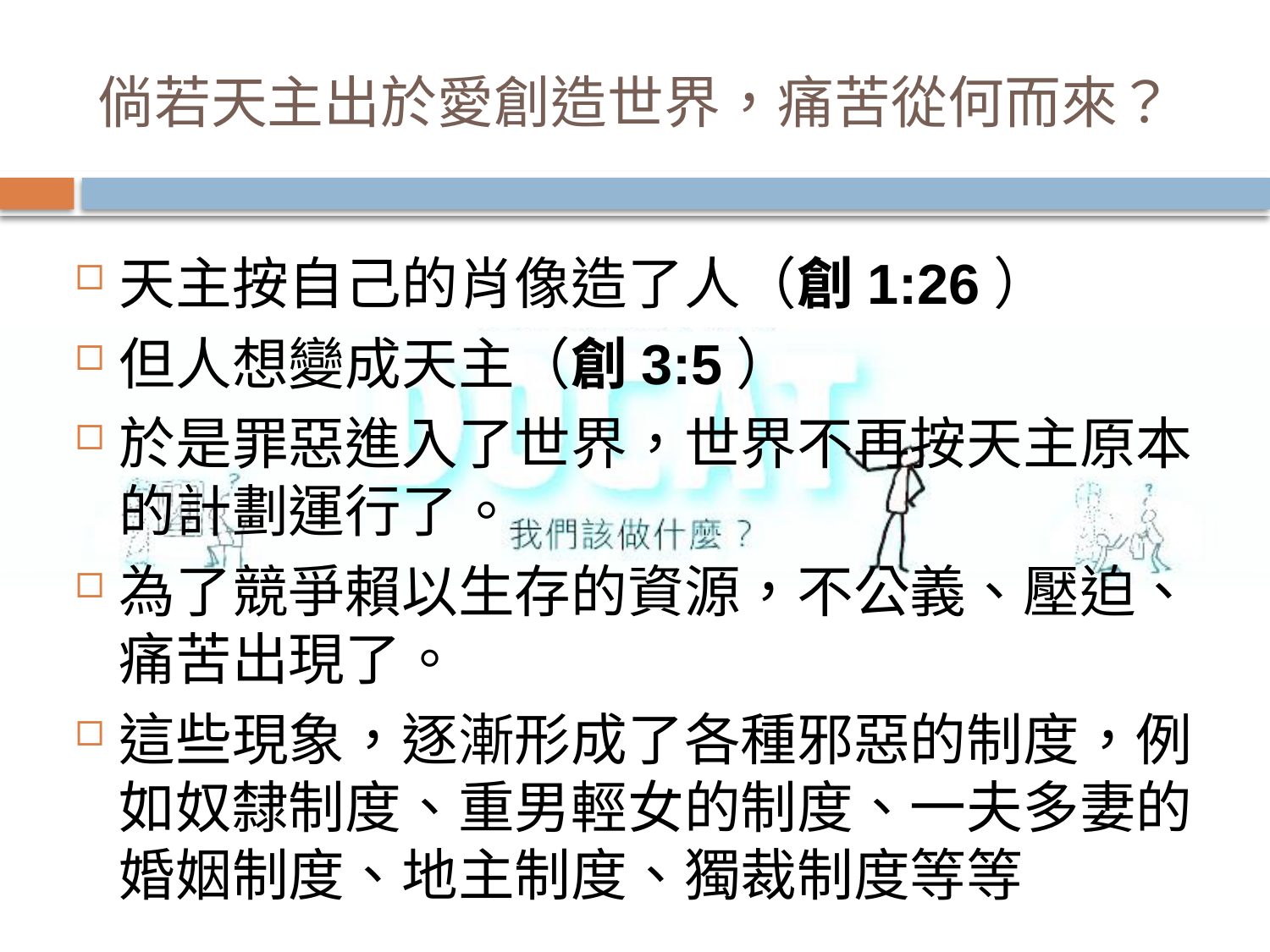

# 倘若天主出於愛創造世界，痛苦從何而來？
天主按自己的肖像造了人（創1:26）
但人想變成天主（創3:5）
於是罪惡進入了世界，世界不再按天主原本的計劃運行了。
為了競爭賴以生存的資源，不公義、壓迫、痛苦出現了。
這些現象，逐漸形成了各種邪惡的制度，例如奴隸制度、重男輕女的制度、一夫多妻的婚姻制度、地主制度、獨裁制度等等